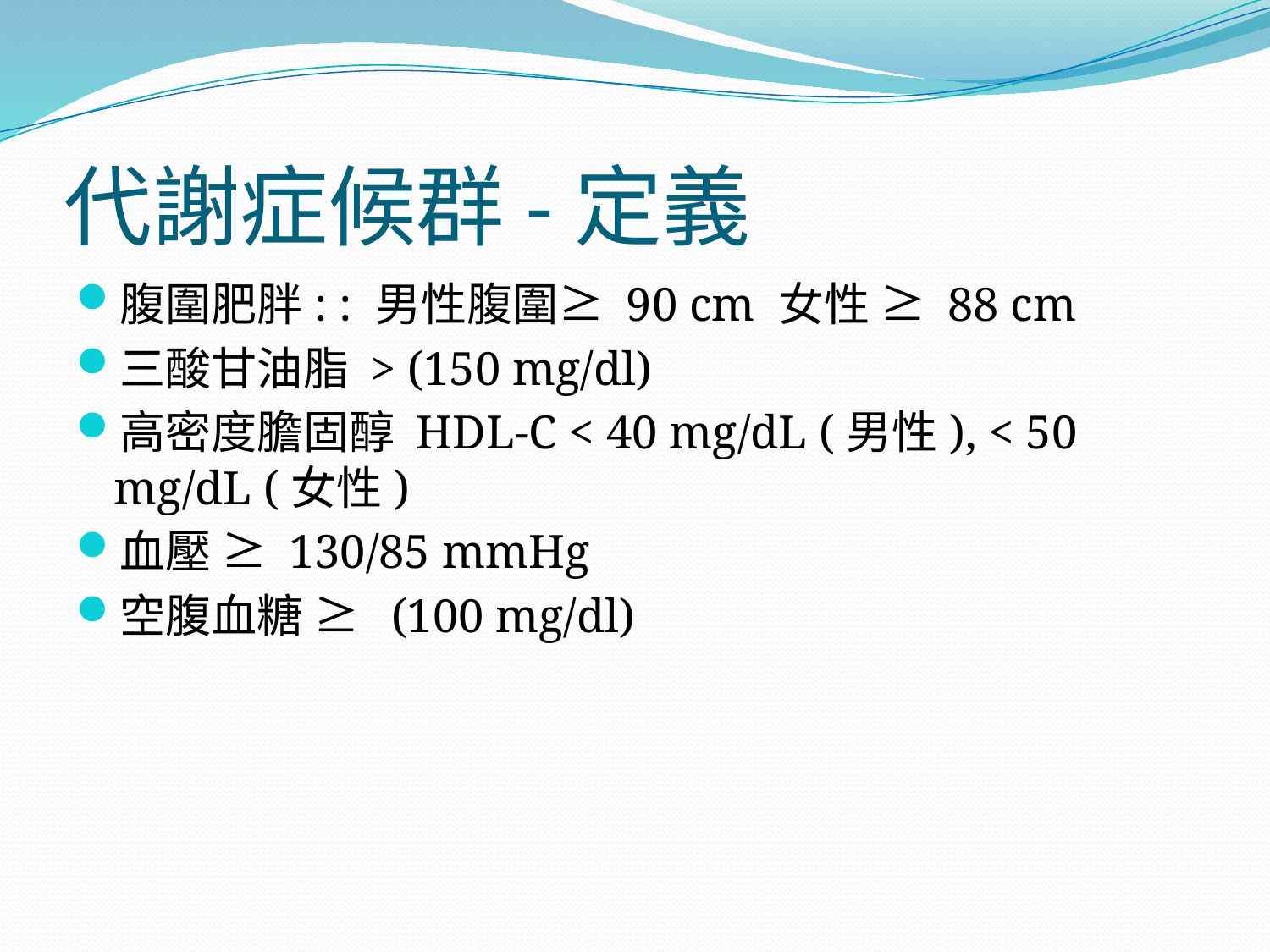

# 代謝症候群-定義
腹圍肥胖: : 男性腹圍≥ 90 cm 女性 ≥ 88 cm
三酸甘油脂 > (150 mg/dl)
高密度膽固醇 HDL-C < 40 mg/dL (男性), < 50 mg/dL (女性)
血壓 ≥ 130/85 mmHg
空腹血糖 ≥  (100 mg/dl)